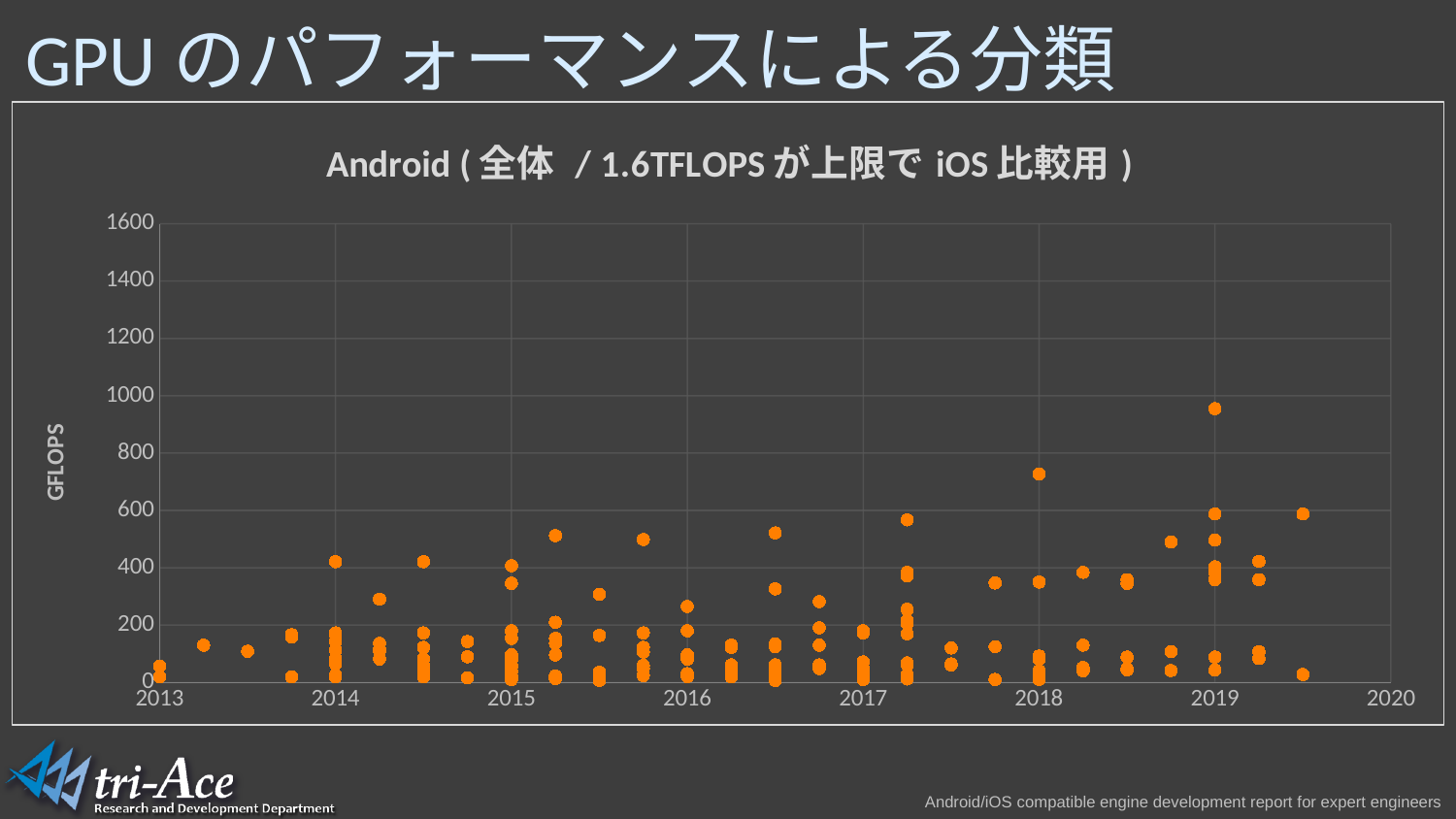

# GPUのパフォーマンスによる分類

### Chart: 　Android (全体 / 1.6TFLOPSが上限でiOS比較用)

| Category | Android SoC |
|---|---|